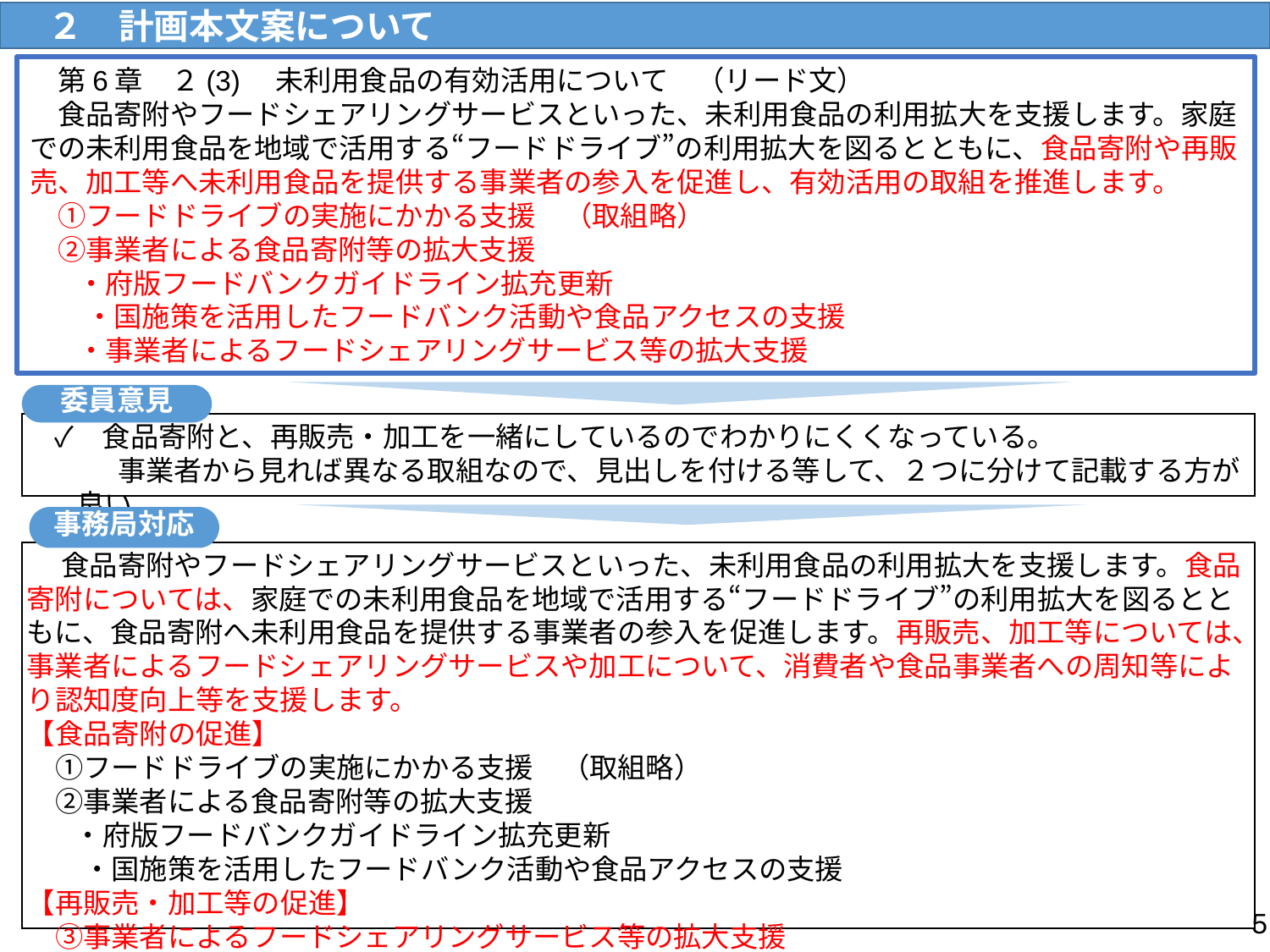

R7.4.17（木）流通対策室
　２　計画本文案について
　第6章　２(3)　未利用食品の有効活用について　（リード文）
　食品寄附やフードシェアリングサービスといった、未利用食品の利用拡大を支援します。家庭での未利用食品を地域で活用する“フードドライブ”の利用拡大を図るとともに、食品寄附や再販売、加工等へ未利用食品を提供する事業者の参入を促進し、有効活用の取組を推進します。
　①フードドライブの実施にかかる支援　（取組略）
　②事業者による食品寄附等の拡大支援
  　・府版フードバンクガイドライン拡充更新
　　・国施策を活用したフードバンク活動や食品アクセスの支援
  　・事業者によるフードシェアリングサービス等の拡大支援

委員意見
　✓　食品寄附と、再販売・加工を一緒にしているのでわかりにくくなっている。
　　　 事業者から見れば異なる取組なので、見出しを付ける等して、２つに分けて記載する方が良い。

事務局対応
　 食品寄附やフードシェアリングサービスといった、未利用食品の利用拡大を支援します。食品寄附については、家庭での未利用食品を地域で活用する“フードドライブ”の利用拡大を図るとともに、食品寄附へ未利用食品を提供する事業者の参入を促進します。再販売、加工等については、事業者によるフードシェアリングサービスや加工について、消費者や食品事業者への周知等により認知度向上等を支援します。
【食品寄附の促進】
　①フードドライブの実施にかかる支援　（取組略）
　②事業者による食品寄附等の拡大支援
  　・府版フードバンクガイドライン拡充更新
　　・国施策を活用したフードバンク活動や食品アクセスの支援
【再販売・加工等の促進】
　③事業者によるフードシェアリングサービス等の拡大支援
5